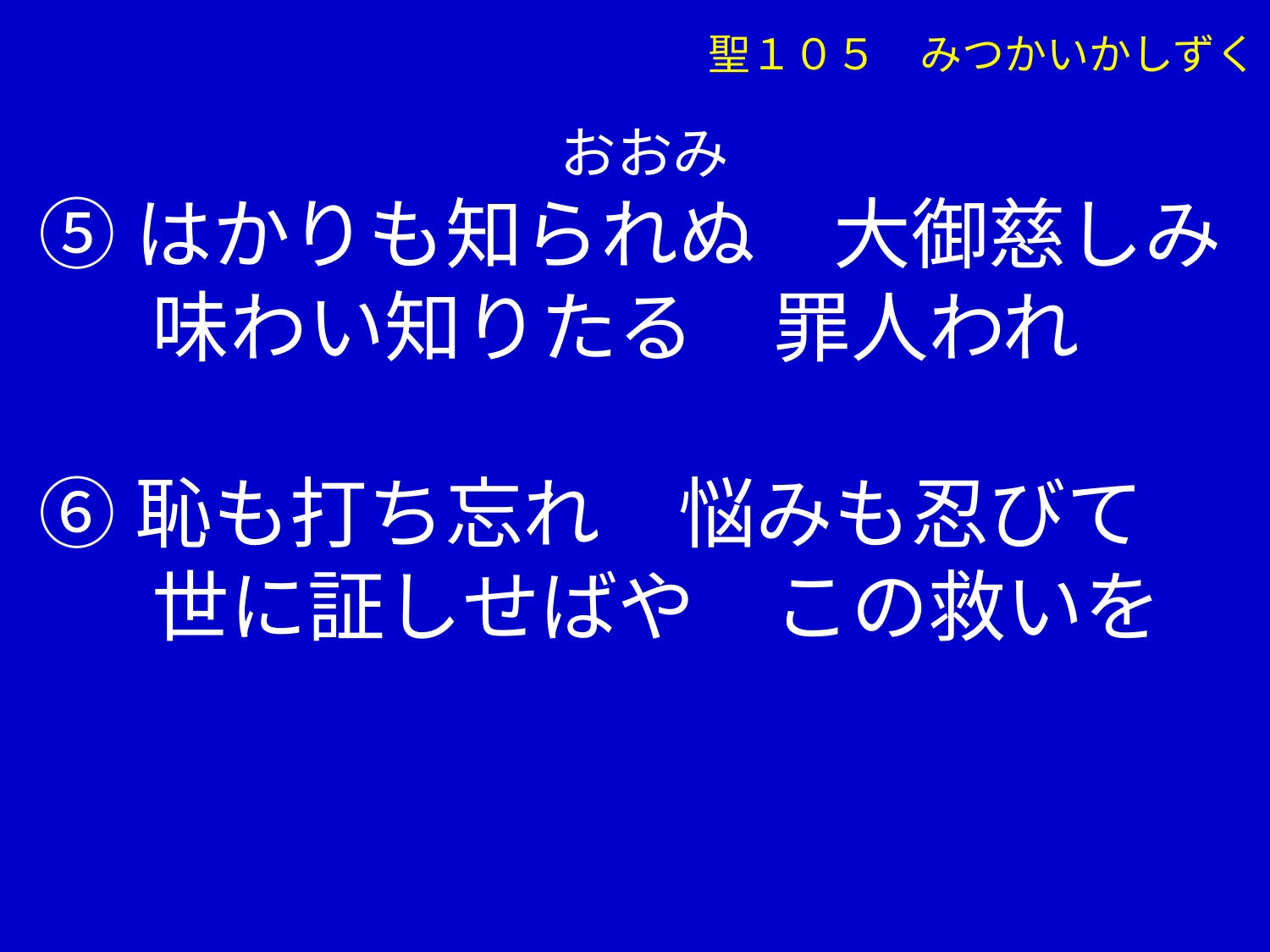

聖１０５　みつかいかしずく
                                        おおみ
⑤はかりも知られぬ　大御慈しみ
 　味わい知りたる　罪人われ

⑥恥も打ち忘れ　悩みも忍びて
 　世に証しせばや　この救いを